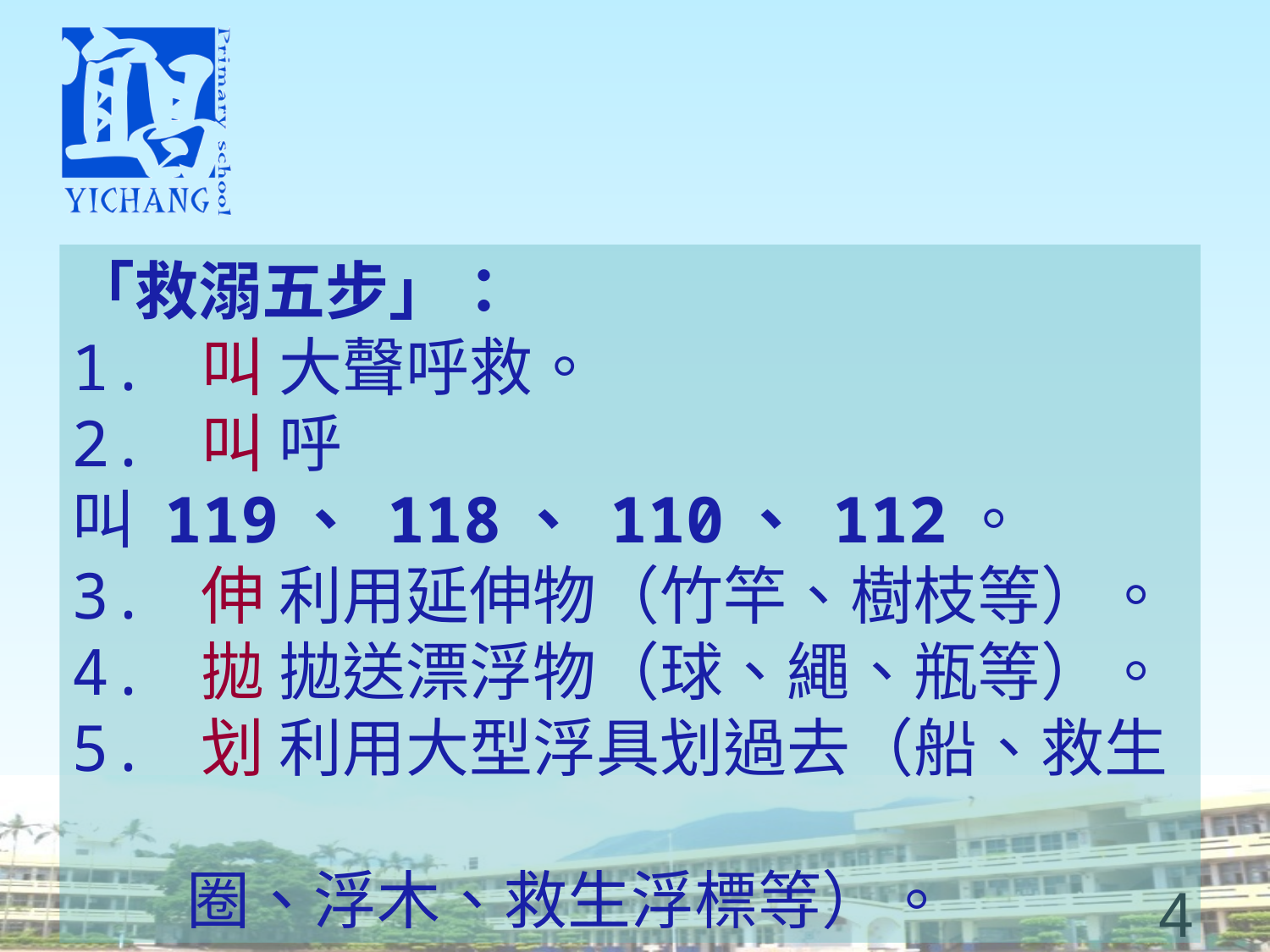

「救溺五步」：
1. 叫 大聲呼救。
2. 叫 呼叫 119、 118、 110、 112。
3. 伸 利用延伸物（竹竿、樹枝等）。
4. 拋 拋送漂浮物（球、繩、瓶等）。
5. 划 利用大型浮具划過去（船、救生
       圈、浮木、救生浮標等）。
4